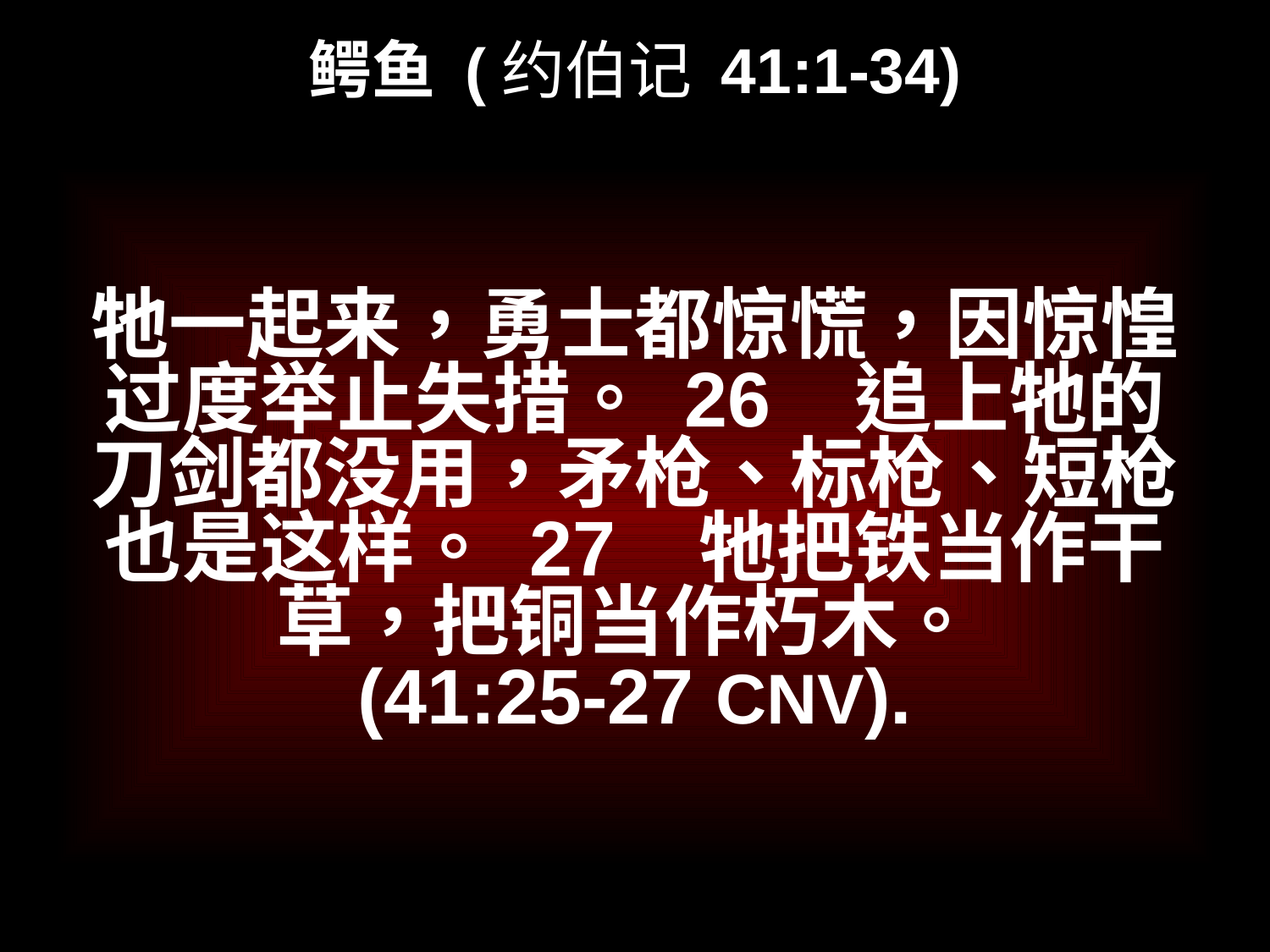

# 鳄鱼 (约伯记 41:1-34)

牠一起来，勇士都惊慌，因惊惶过度举止失措。 26   追上牠的刀剑都没用，矛枪、标枪、短枪也是这样。 27   牠把铁当作干草，把铜当作朽木。
(41:25-27 CNV).